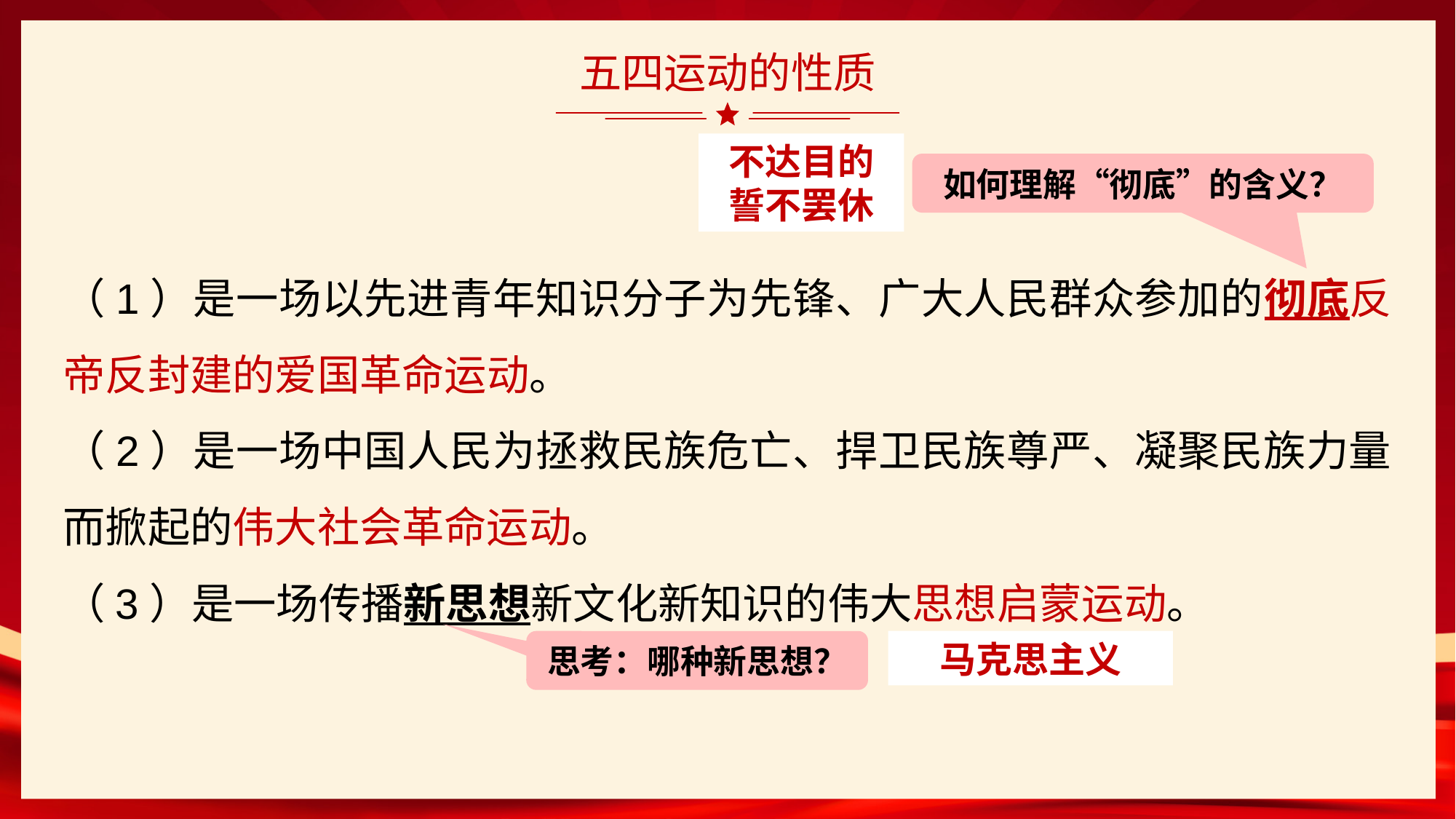

# 五四运动的性质
不达目的
誓不罢休
如何理解“彻底”的含义？
（1）是一场以先进青年知识分子为先锋、广大人民群众参加的彻底反帝反封建的爱国革命运动。
（2）是一场中国人民为拯救民族危亡、捍卫民族尊严、凝聚民族力量而掀起的伟大社会革命运动。
（3）是一场传播新思想新文化新知识的伟大思想启蒙运动。
思考：哪种新思想？
马克思主义